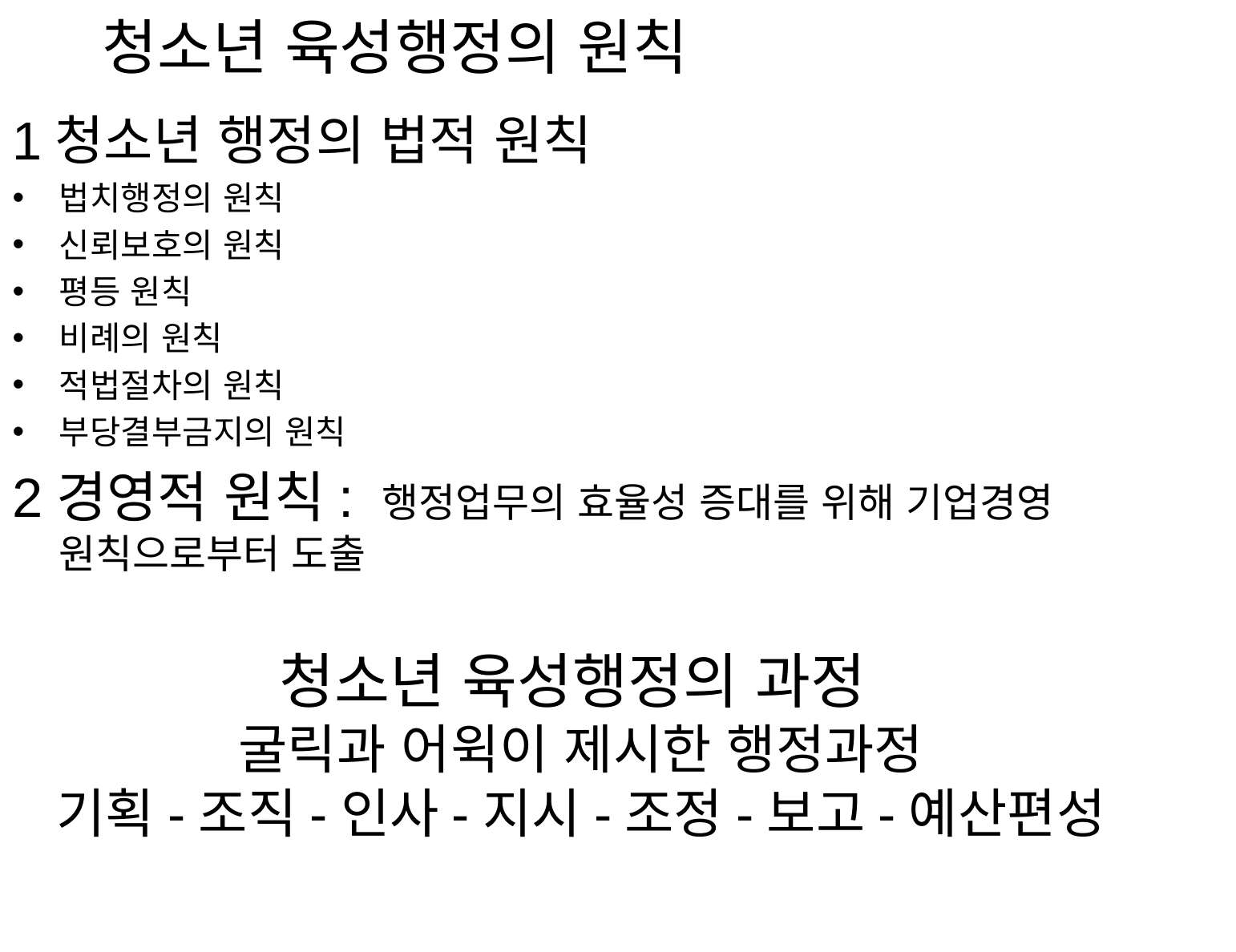

# 청소년 육성행정의 원칙
1청소년 행정의 법적 원칙
법치행정의 원칙
신뢰보호의 원칙
평등 원칙
비례의 원칙
적법절차의 원칙
부당결부금지의 원칙
2경영적 원칙: 행정업무의 효율성 증대를 위해 기업경영 원칙으로부터 도출
청소년 육성행정의 과정
굴릭과 어윅이 제시한 행정과정
기획-조직-인사-지시-조정-보고-예산편성